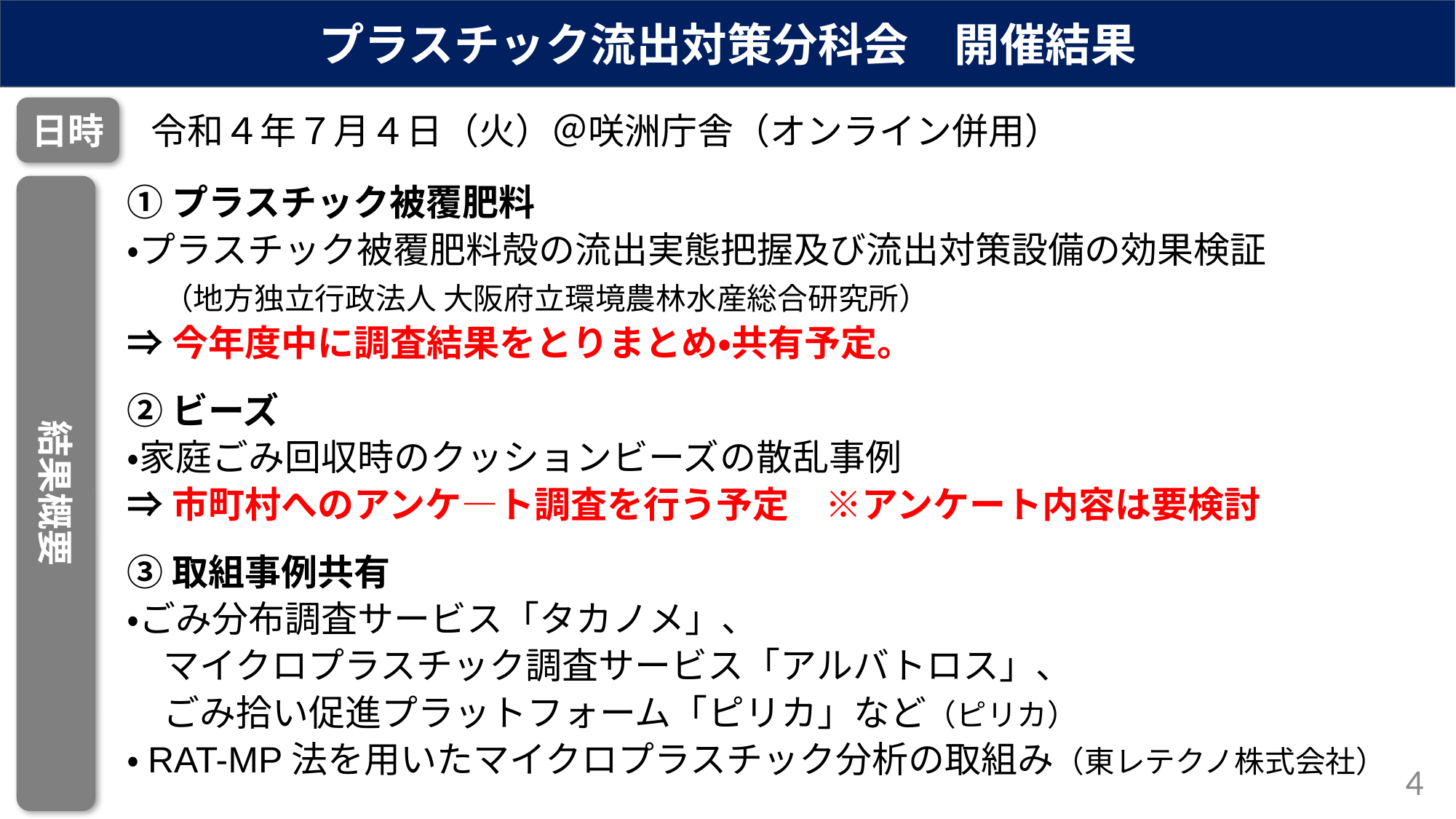

プラスチック流出対策分科会　開催結果
日時
令和４年７月４日（火）＠咲洲庁舎（オンライン併用）
①プラスチック被覆肥料
・プラスチック被覆肥料殻の流出実態把握及び流出対策設備の効果検証
　（地方独立行政法人 大阪府立環境農林水産総合研究所）
⇒今年度中に調査結果をとりまとめ・共有予定。

②ビーズ
・家庭ごみ回収時のクッションビーズの散乱事例
⇒市町村へのアンケ―ト調査を行う予定　※アンケート内容は要検討

③取組事例共有
・ごみ分布調査サービス「タカノメ」、
　マイクロプラスチック調査サービス「アルバトロス」、
　ごみ拾い促進プラットフォーム「ピリカ」など（ピリカ）
・RAT-MP法を用いたマイクロプラスチック分析の取組み（東レテクノ株式会社）
結果概要
4